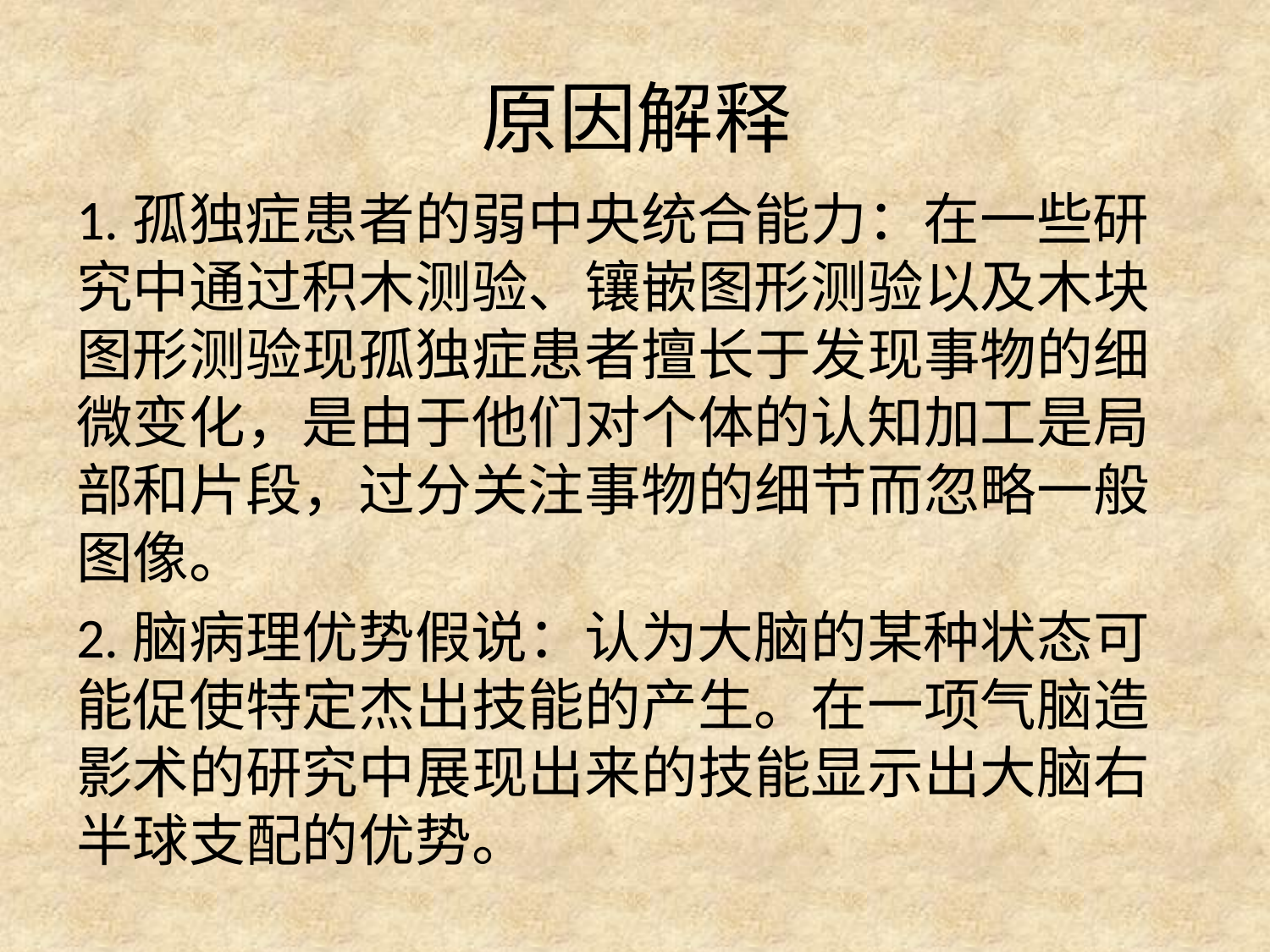

原因解释
1.孤独症患者的弱中央统合能力：在一些研究中通过积木测验、镶嵌图形测验以及木块图形测验现孤独症患者擅长于发现事物的细微变化，是由于他们对个体的认知加工是局部和片段，过分关注事物的细节而忽略一般图像。
2.脑病理优势假说：认为大脑的某种状态可能促使特定杰出技能的产生。在一项气脑造影术的研究中展现出来的技能显示出大脑右半球支配的优势。